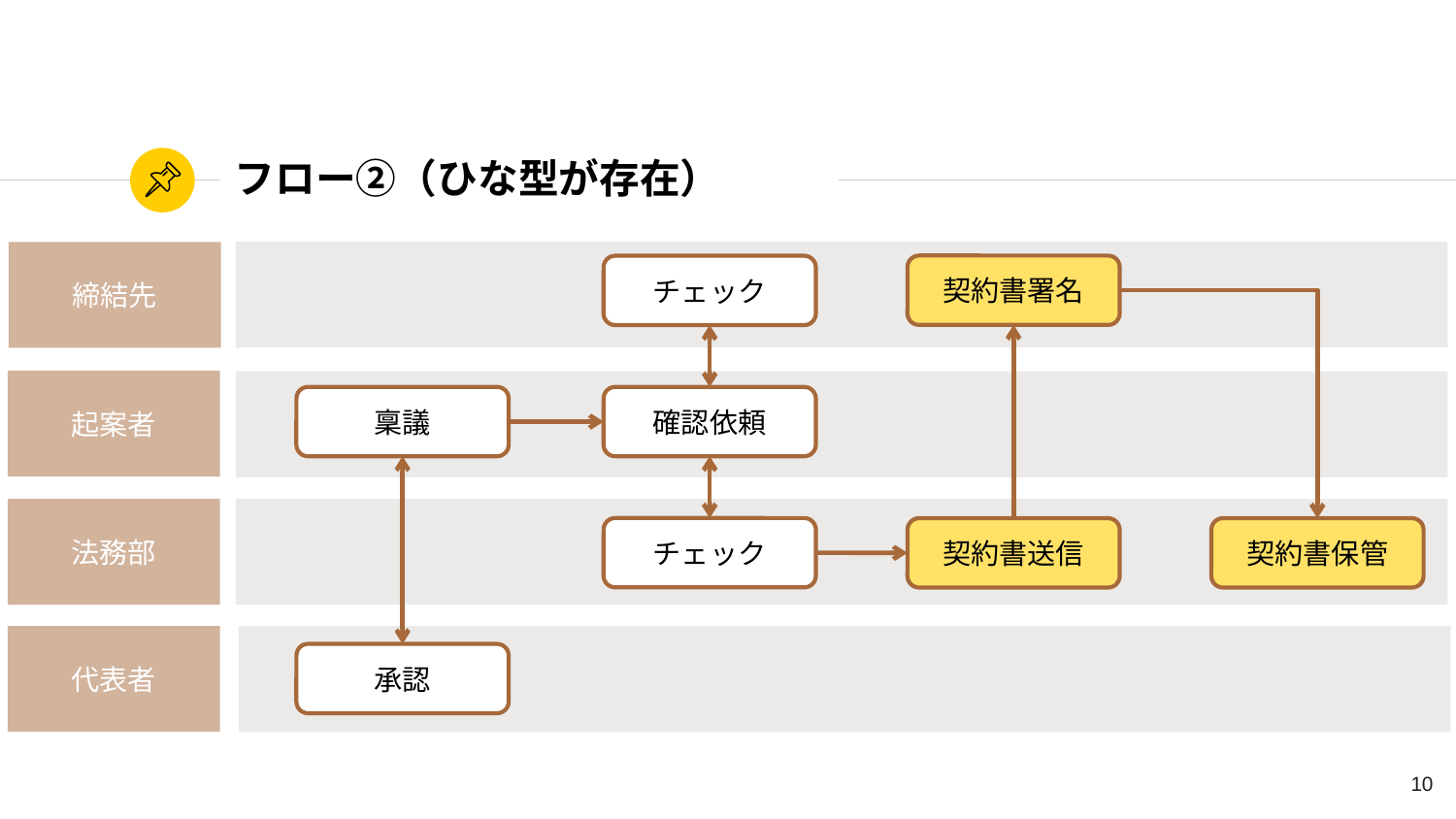

# フロー②（ひな型が存在）

締結先
契約書署名
チェック
起案者

稟議
確認依頼
法務部

チェック
契約書送信
契約書保管
代表者

承認
10